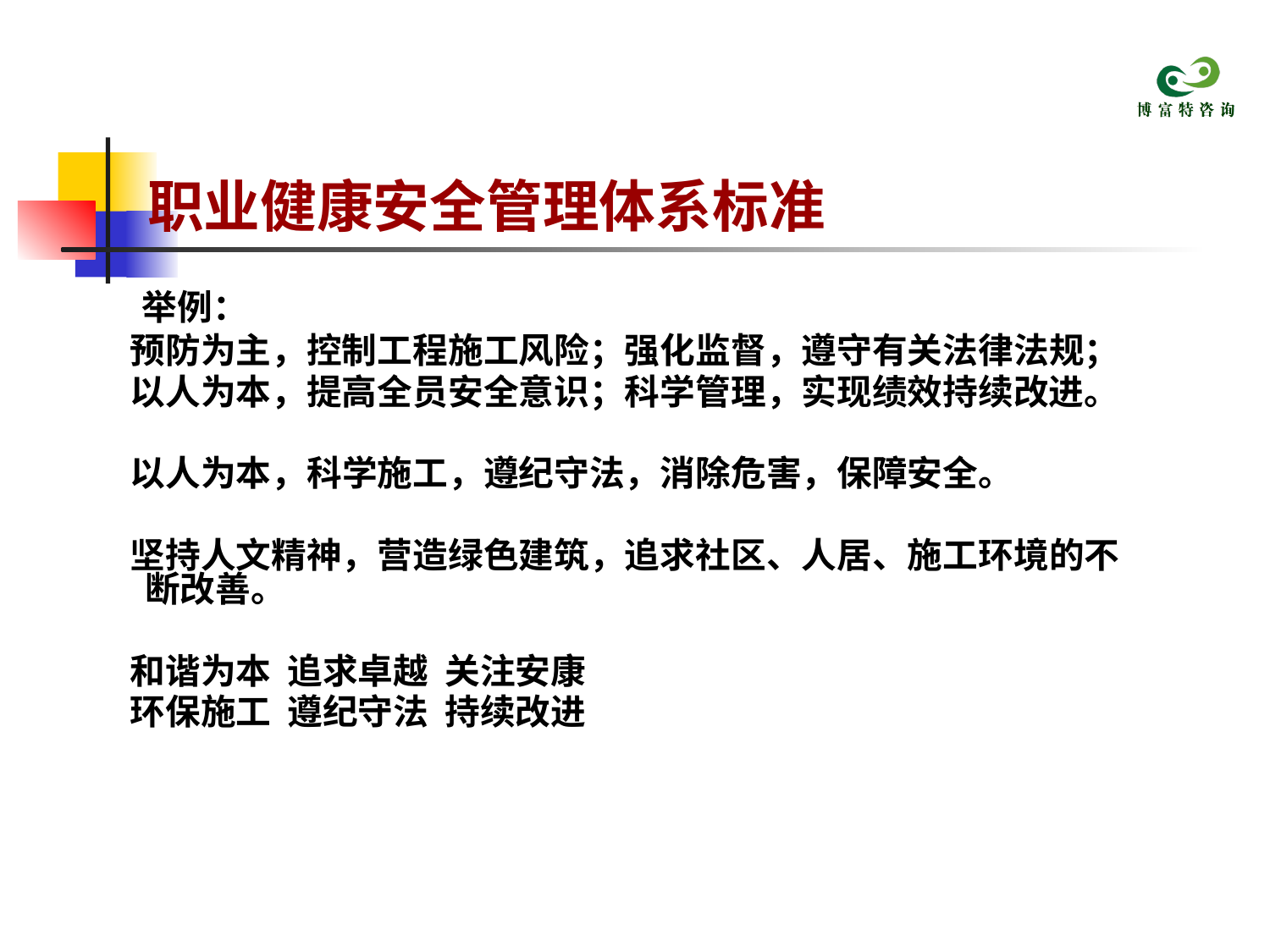

# 职业健康安全管理体系标准
   举例：
   预防为主，控制工程施工风险；强化监督，遵守有关法律法规；
   以人为本，提高全员安全意识；科学管理，实现绩效持续改进。

   以人为本，科学施工，遵纪守法，消除危害，保障安全。

   坚持人文精神，营造绿色建筑，追求社区、人居、施工环境的不断改善。

   和谐为本  追求卓越  关注安康
   环保施工  遵纪守法  持续改进

25